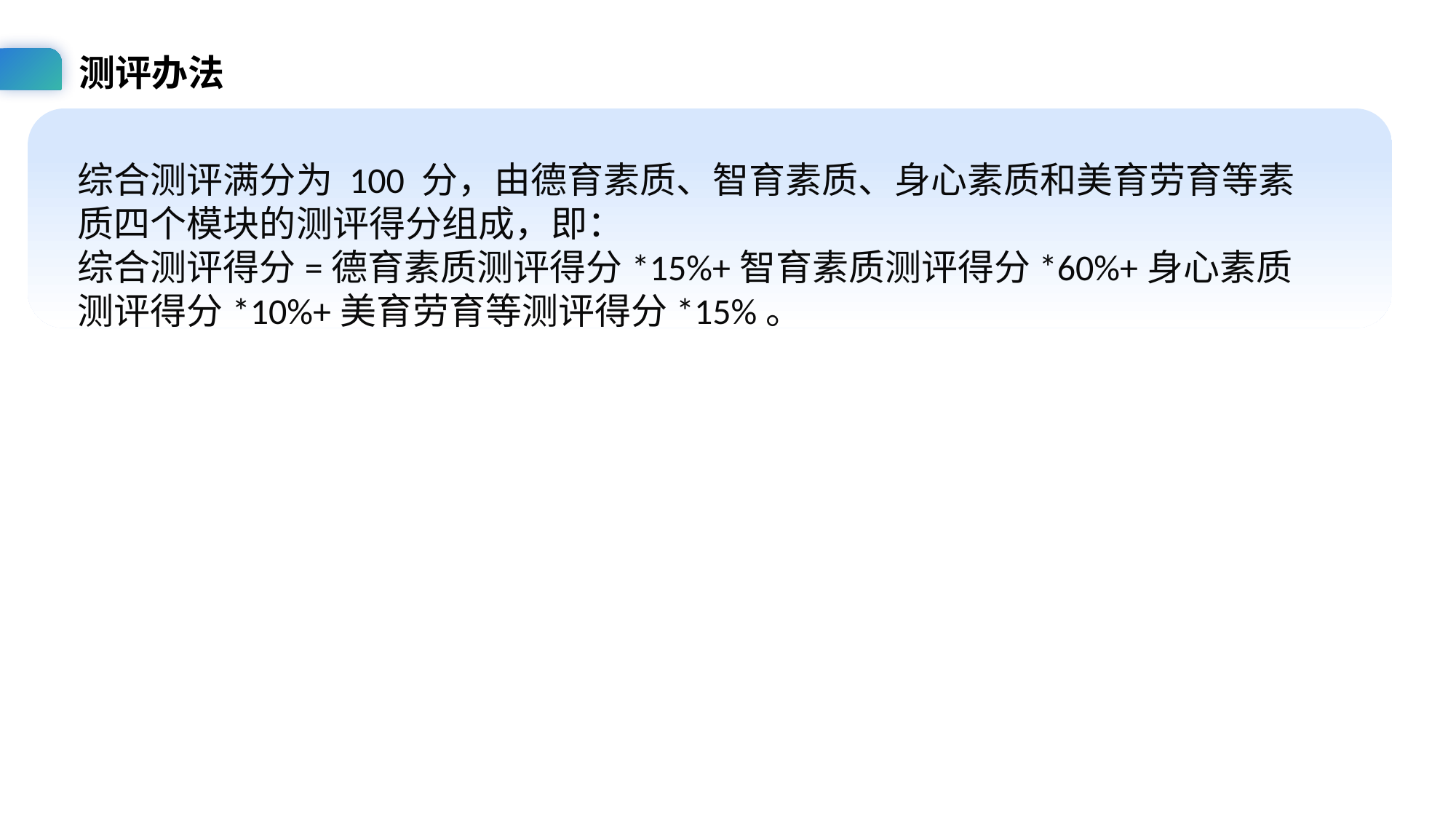

测评办法

综合测评满分为 100 分，由德育素质、智育素质、身心素质和美育劳育等素质四个模块的测评得分组成，即：
综合测评得分=德育素质测评得分*15%+智育素质测评得分*60%+身心素质测评得分*10%+美育劳育等测评得分*15%。